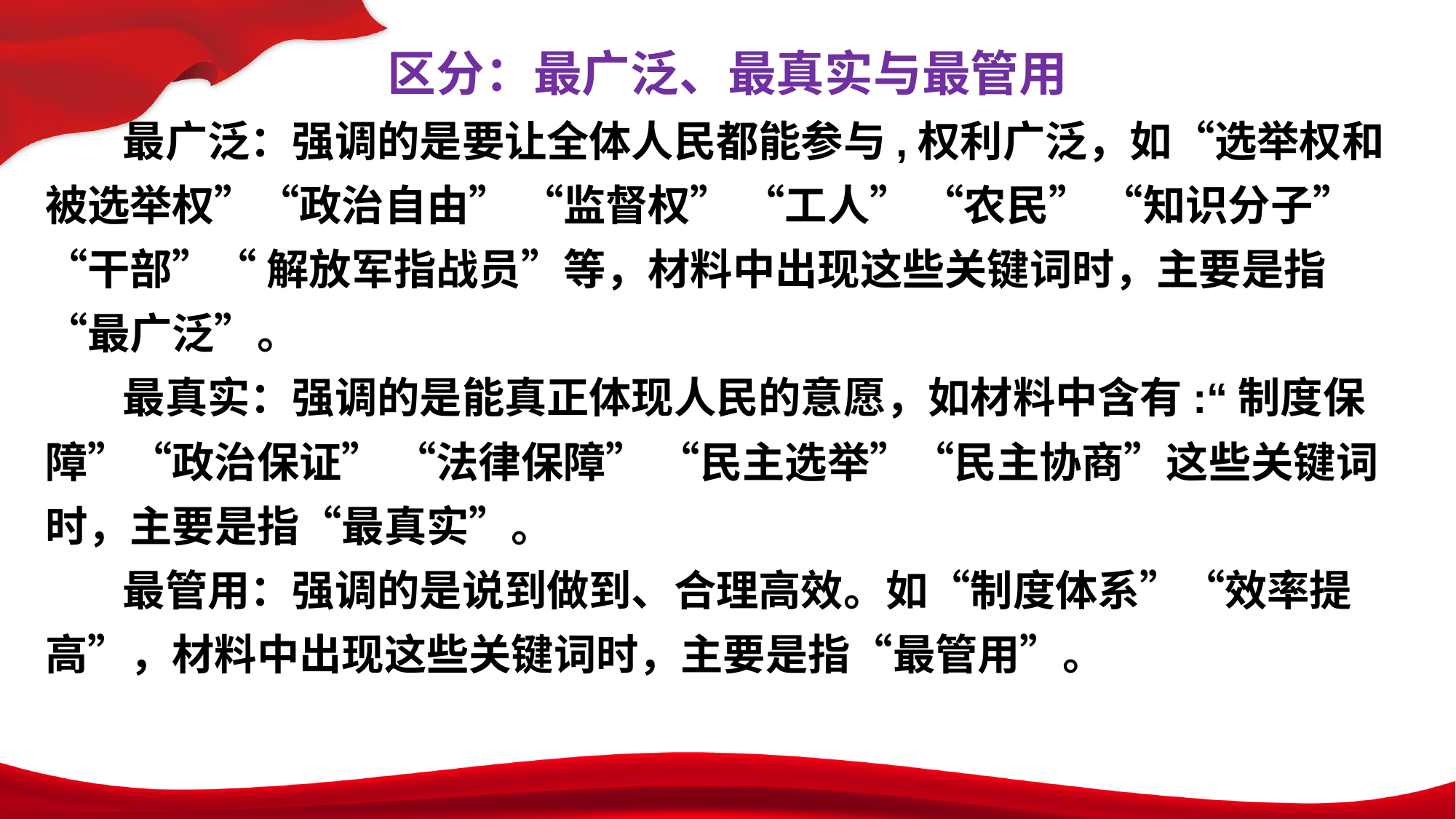

区分：最广泛、最真实与最管用
       最广泛：强调的是要让全体人民都能参与,权利广泛，如“选举权和被选举权”“政治自由” “监督权” “工人” “农民” “知识分子” “干部”“ 解放军指战员”等，材料中出现这些关键词时，主要是指“最广泛”。
       最真实：强调的是能真正体现人民的意愿，如材料中含有:“制度保障”“政治保证” “法律保障” “民主选举”“民主协商”这些关键词时，主要是指“最真实”。
       最管用：强调的是说到做到、合理高效。如“制度体系”“效率提高”，材料中出现这些关键词时，主要是指“最管用”。